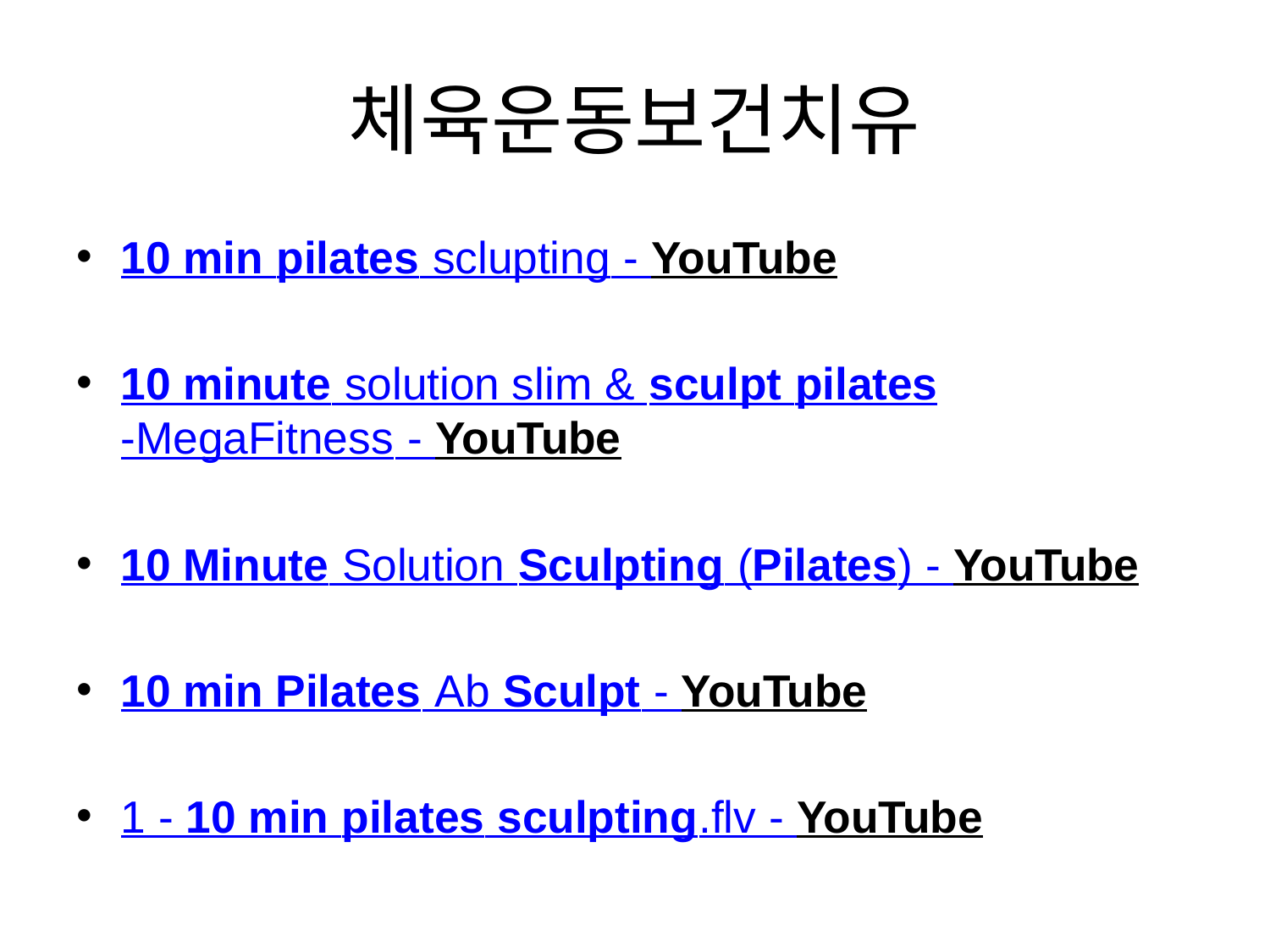

# 체육운동보건치유
10 min pilates sclupting - YouTube

10 minute solution slim & sculpt pilates-MegaFitness - YouTube

10 Minute Solution Sculpting (Pilates) - YouTube

10 min Pilates Ab Sculpt - YouTube

1 - 10 min pilates sculpting.flv - YouTube